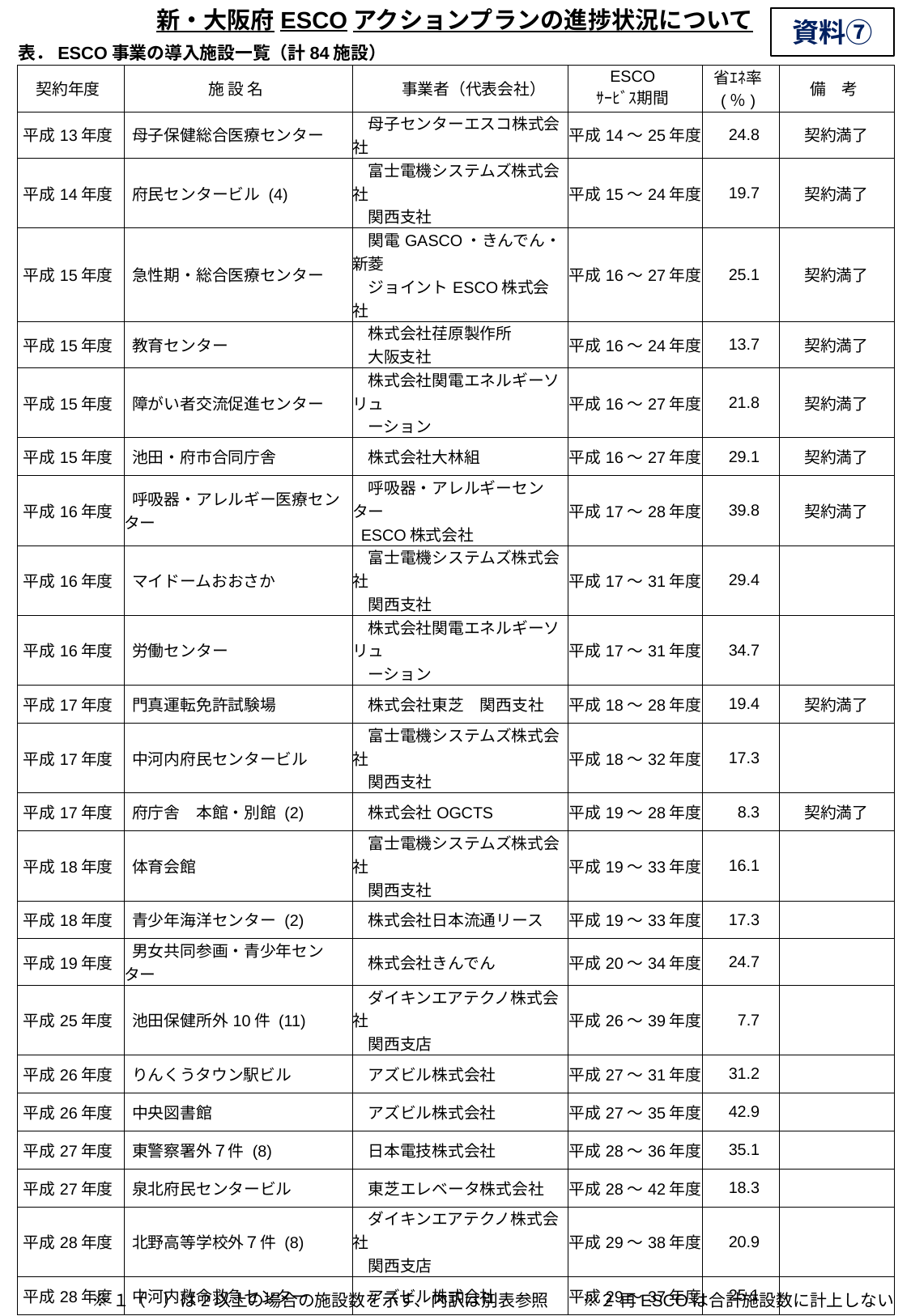

新・大阪府ESCOアクションプランの進捗状況について
資料⑦
表．ESCO事業の導入施設一覧（計84施設）
| 契約年度 | 施 設 名 | 事業者（代表会社） | ESCO ｻｰﾋﾞｽ期間 | 省ｴﾈ率 (％) | 備　考 |
| --- | --- | --- | --- | --- | --- |
| 平成13年度 | 母子保健総合医療センター | 母子センターエスコ株式会社 | 平成14～25年度 | 24.8 | 契約満了 |
| 平成14年度 | 府民センタービル (4) | 富士電機システムズ株式会社 　関西支社 | 平成15～24年度 | 19.7 | 契約満了 |
| 平成15年度 | 急性期・総合医療センター | 関電GASCO・きんでん・新菱 　ジョイントESCO株式会社 | 平成16～27年度 | 25.1 | 契約満了 |
| 平成15年度 | 教育センター | 株式会社荏原製作所 　大阪支社 | 平成16～24年度 | 13.7 | 契約満了 |
| 平成15年度 | 障がい者交流促進センター | 株式会社関電エネルギーソリュ 　ーション | 平成16～27年度 | 21.8 | 契約満了 |
| 平成15年度 | 池田・府市合同庁舎 | 株式会社大林組 | 平成16～27年度 | 29.1 | 契約満了 |
| 平成16年度 | 呼吸器・アレルギー医療センター | 呼吸器・アレルギーセンター ESCO株式会社 | 平成17～28年度 | 39.8 | 契約満了 |
| 平成16年度 | マイドームおおさか | 富士電機システムズ株式会社 　関西支社 | 平成17～31年度 | 29.4 |  |
| 平成16年度 | 労働センター | 株式会社関電エネルギーソリュ 　ーション | 平成17～31年度 | 34.7 |  |
| 平成17年度 | 門真運転免許試験場 | 株式会社東芝　関西支社 | 平成18～28年度 | 19.4 | 契約満了 |
| 平成17年度 | 中河内府民センタービル | 富士電機システムズ株式会社　　 　関西支社 | 平成18～32年度 | 17.3 |  |
| 平成17年度 | 府庁舎　本館・別館 (2) | 株式会社OGCTS | 平成19～28年度 | 8.3 | 契約満了 |
| 平成18年度 | 体育会館 | 富士電機システムズ株式会社 　関西支社 | 平成19～33年度 | 16.1 |  |
| 平成18年度 | 青少年海洋センター (2) | 株式会社日本流通リース | 平成19～33年度 | 17.3 |  |
| 平成19年度 | 男女共同参画・青少年センター | 株式会社きんでん | 平成20～34年度 | 24.7 |  |
| 平成25年度 | 池田保健所外10件 (11) | ダイキンエアテクノ株式会社 　関西支店 | 平成26～39年度 | 7.7 |  |
| 平成26年度 | りんくうタウン駅ビル | アズビル株式会社 | 平成27～31年度 | 31.2 |  |
| 平成26年度 | 中央図書館 | アズビル株式会社 | 平成27～35年度 | 42.9 |  |
| 平成27年度 | 東警察署外７件 (8) | 日本電技株式会社 | 平成28～36年度 | 35.1 |  |
| 平成27年度 | 泉北府民センタービル | 東芝エレベータ株式会社 | 平成28～42年度 | 18.3 |  |
| 平成28年度 | 北野高等学校外７件 (8) | ダイキンエアテクノ株式会社 　関西支店 | 平成29～38年度 | 20.9 |  |
| 平成28年度 | 中河内救命救急センター | アズビル株式会社 | 平成29～37年度 | 25.1 |  |
| 平成28年度 | 東成警察署外４件 (5) | 東芝エレベータ株式会社 | 平成29～40年度 | 41.2 |  |
| 平成28年度 | 三島府民センタービル外１件 (2) | 東芝エレベータ株式会社 | 平成29～43年度 | 35.8 | （再ESCO） |
| 平成29年度 | 天王寺高等学校外７件 (8) | ダイキンエアテクノ株式会社 　関西支店 | 平成30～40年度 | 16.3 |  |
| 平成29年度 | 狭山池博物館 | 東芝エレベータ株式会社 | 平成30～41年度 | 43.2 |  |
| 平成29年度 | 都島警察署外４件 (5) | 日本電技株式会社 | 平成30～39年度 | 50.9 |  |
| 平成29年度 | 泉南府民センタービル | 株式会社共進社工業所 | 平成30～44年度 | 33.4 | （再ESCO） |
| 平成30年度 （予定） | 四條畷高等学校外５件（6） | 東芝エレベータ株式会社 | 平成31～45年度 （予定） | 21.7 （予定） | 詳細協議中 |
| 平成30年度 （予定） | 天王寺警察署外４件（5） | 日本電技株式会社 | 平成31～41年度 （予定） | 48.2 （予定） | 詳細協議中 |
| 平成30年度 （予定） | 服部緑地外２件（3） | 東芝エレベータ株式会社 | 平成31～45年度 （予定） | 25.5 （予定） | 詳細協議中 |
※１（　）は2以上の場合の施設数を示す、内訳は別表参照　　※２ 再ESCOは合計施設数に計上しない